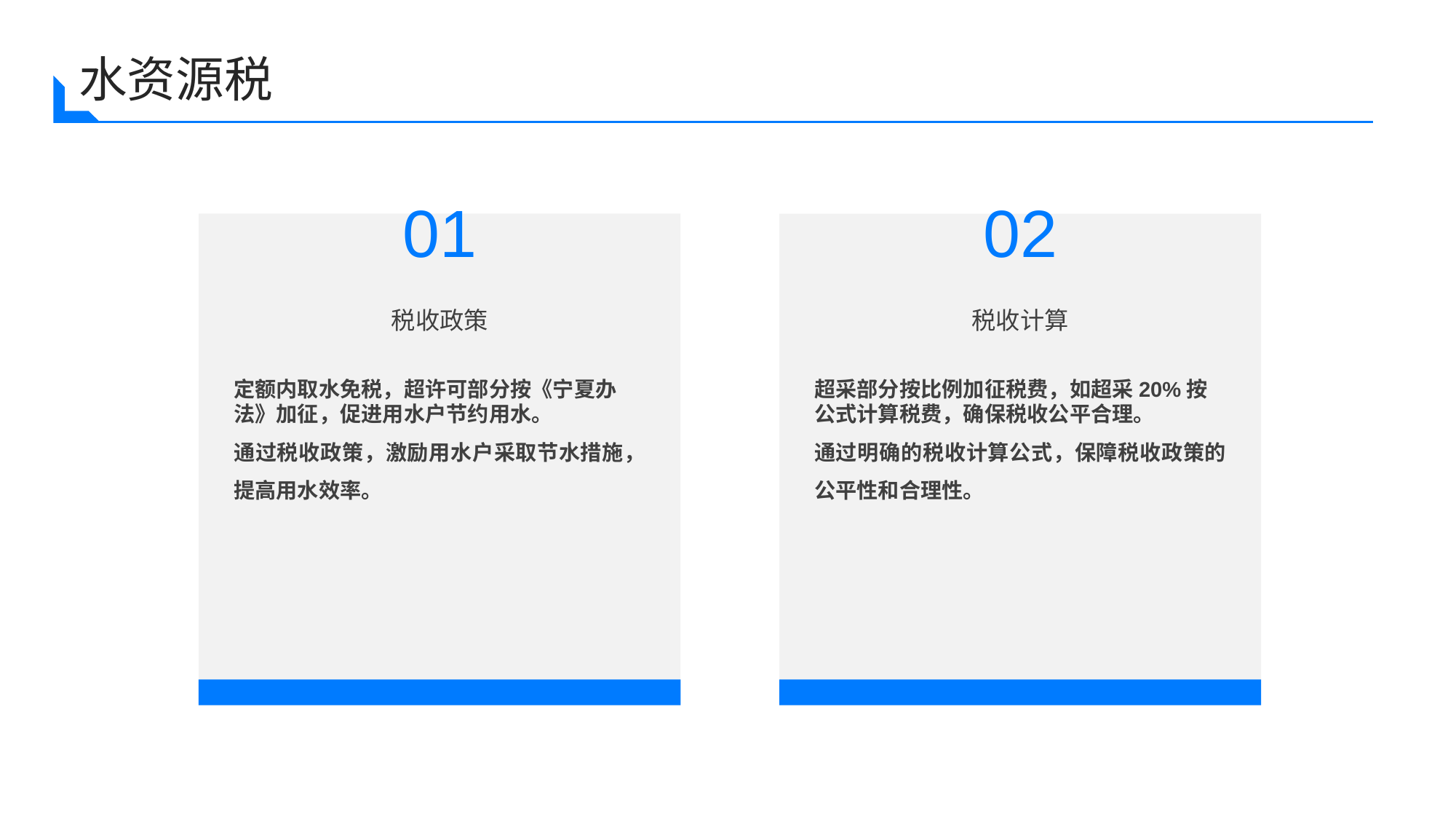

水资源税

01
02

税收政策
税收计算
定额内取水免税，超许可部分按《宁夏办法》加征，促进用水户节约用水。
通过税收政策，激励用水户采取节水措施，提高用水效率。
超采部分按比例加征税费，如超采20%按公式计算税费，确保税收公平合理。
通过明确的税收计算公式，保障税收政策的公平性和合理性。